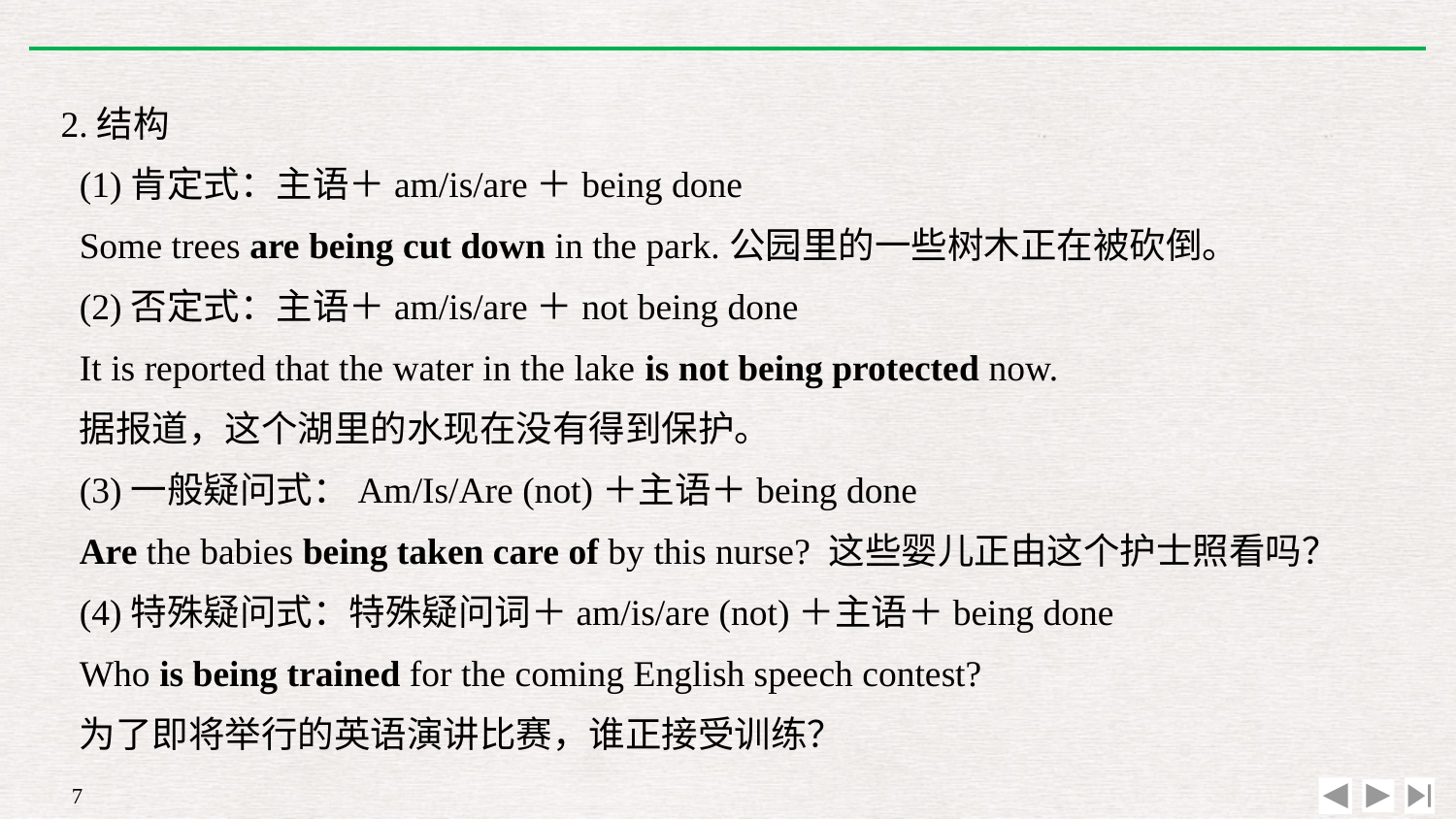

2.结构
(1)肯定式：主语＋am/is/are＋being done
Some trees are being cut down in the park.公园里的一些树木正在被砍倒。
(2)否定式：主语＋am/is/are＋not being done
It is reported that the water in the lake is not being protected now.
据报道，这个湖里的水现在没有得到保护。
(3)一般疑问式：Am/Is/Are (not)＋主语＋being done
Are the babies being taken care of by this nurse? 这些婴儿正由这个护士照看吗？
(4)特殊疑问式：特殊疑问词＋am/is/are (not)＋主语＋being done
Who is being trained for the coming English speech contest?
为了即将举行的英语演讲比赛，谁正接受训练？